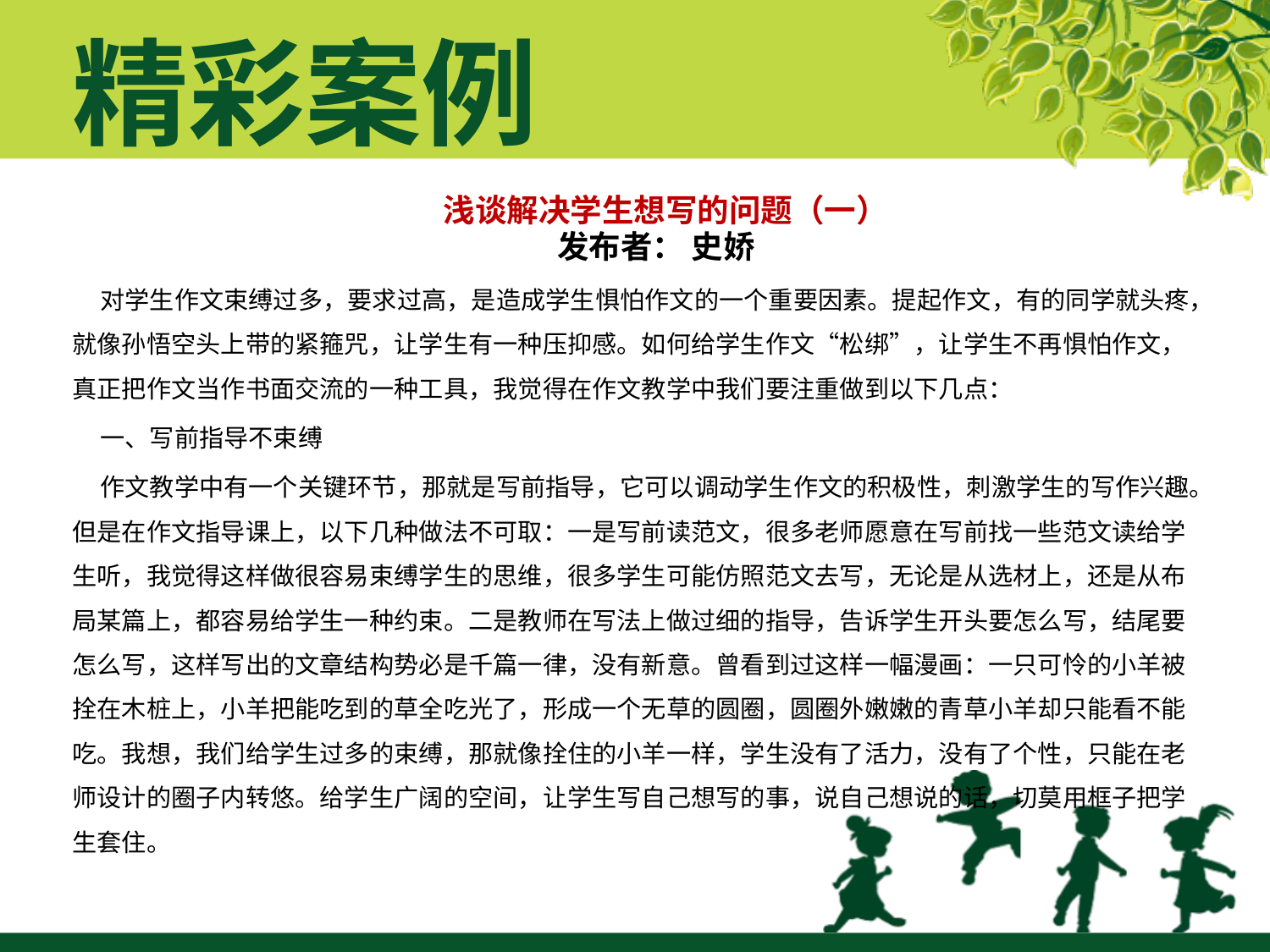

# 精彩案例
         浅谈解决学生想写的问题（一）
        发布者： 史娇
    对学生作文束缚过多，要求过高，是造成学生惧怕作文的一个重要因素。提起作文，有的同学就头疼，就像孙悟空头上带的紧箍咒，让学生有一种压抑感。如何给学生作文“松绑”，让学生不再惧怕作文，真正把作文当作书面交流的一种工具，我觉得在作文教学中我们要注重做到以下几点：
    一、写前指导不束缚
    作文教学中有一个关键环节，那就是写前指导，它可以调动学生作文的积极性，刺激学生的写作兴趣。但是在作文指导课上，以下几种做法不可取：一是写前读范文，很多老师愿意在写前找一些范文读给学生听，我觉得这样做很容易束缚学生的思维，很多学生可能仿照范文去写，无论是从选材上，还是从布局某篇上，都容易给学生一种约束。二是教师在写法上做过细的指导，告诉学生开头要怎么写，结尾要怎么写，这样写出的文章结构势必是千篇一律，没有新意。曾看到过这样一幅漫画：一只可怜的小羊被拴在木桩上，小羊把能吃到的草全吃光了，形成一个无草的圆圈，圆圈外嫩嫩的青草小羊却只能看不能吃。我想，我们给学生过多的束缚，那就像拴住的小羊一样，学生没有了活力，没有了个性，只能在老师设计的圈子内转悠。给学生广阔的空间，让学生写自己想写的事，说自己想说的话，切莫用框子把学生套住。